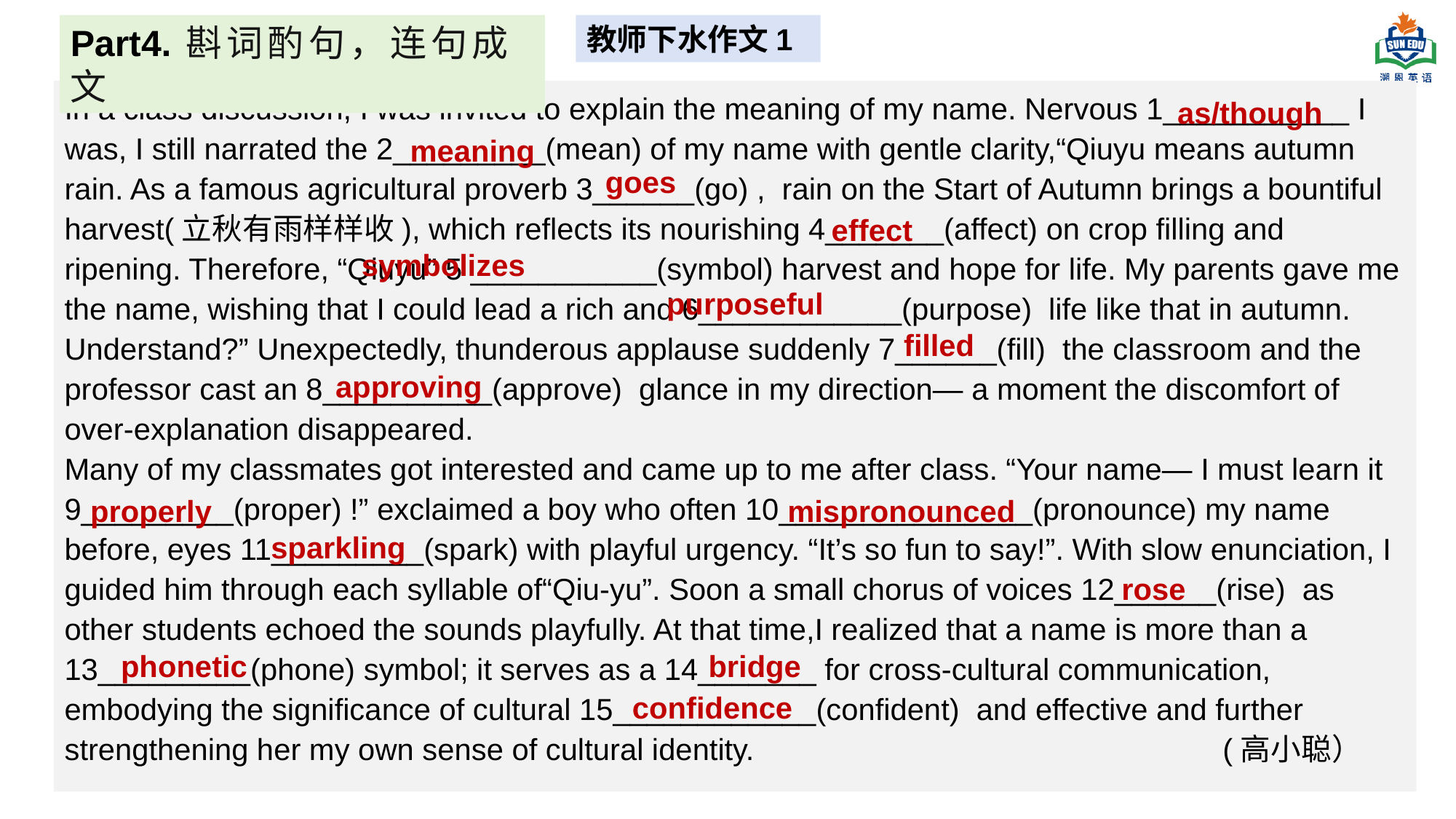

Part4. 斟词酌句，连句成文
教师下水作文1
In a class discussion, I was invited to explain the meaning of my name. Nervous 1___________ I was, I still narrated the 2_________(mean) of my name with gentle clarity,“Qiuyu means autumn rain. As a famous agricultural proverb 3______(go) ,  rain on the Start of Autumn brings a bountiful harvest(立秋有雨样样收), which reflects its nourishing 4_______(affect) on crop filling and ripening. Therefore, “Qiuyu” 5 ___________(symbol) harvest and hope for life. My parents gave me the name, wishing that I could lead a rich and 6____________(purpose)  life like that in autumn. Understand?” Unexpectedly, thunderous applause suddenly 7______(fill)  the classroom and the professor cast an 8__________(approve)  glance in my direction— a moment the discomfort of over-explanation disappeared.
Many of my classmates got interested and came up to me after class. “Your name— I must learn it 9_________(proper) !” exclaimed a boy who often 10_______________(pronounce) my name before, eyes 11_________(spark) with playful urgency. “It’s so fun to say!”. With slow enunciation, I guided him through each syllable of“Qiu-yu”. Soon a small chorus of voices 12______(rise)  as other students echoed the sounds playfully. At that time,I realized that a name is more than a 13_________(phone) symbol; it serves as a 14_______ for cross-cultural communication, embodying the significance of cultural 15____________(confident)  and effective and further strengthening her my own sense of cultural identity.                                                        (高小聪）

as/though
meaning
goes
 effect
symbolizes
purposeful
filled
approving
properly
mispronounced
 sparkling
rose
phonetic
bridge
confidence